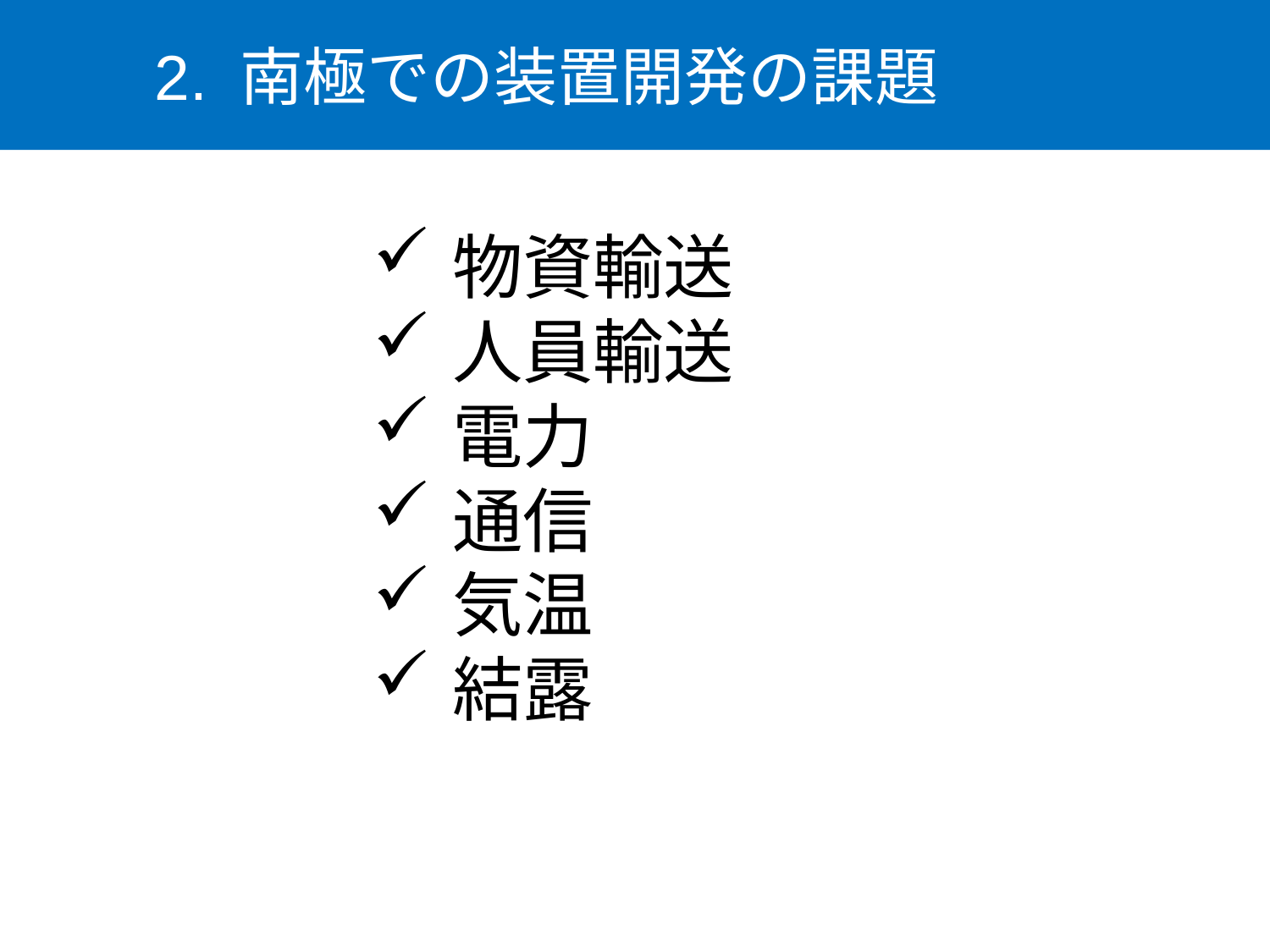

2. 南極での装置開発の課題
物資輸送
人員輸送
電力
通信
気温
結露